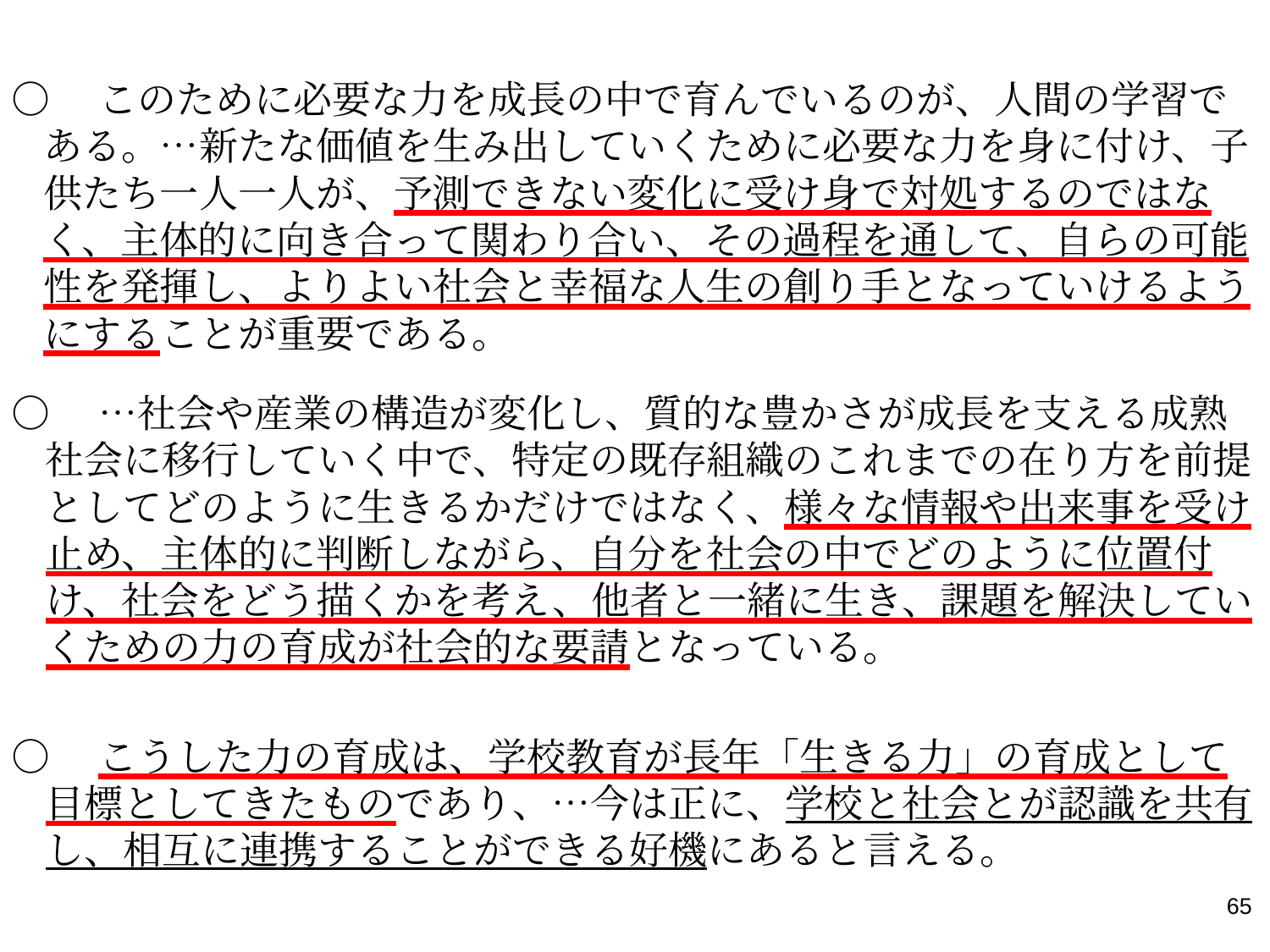

○　このために必要な力を成長の中で育んでいるのが、人間の学習である。…新たな価値を生み出していくために必要な力を身に付け、子供たち一人一人が、予測できない変化に受け身で対処するのではなく、主体的に向き合って関わり合い、その過程を通して、自らの可能性を発揮し、よりよい社会と幸福な人生の創り手となっていけるようにすることが重要である。

○　…社会や産業の構造が変化し、質的な豊かさが成長を支える成熟社会に移行していく中で、特定の既存組織のこれまでの在り方を前提としてどのように生きるかだけではなく、様々な情報や出来事を受け止め、主体的に判断しながら、自分を社会の中でどのように位置付け、社会をどう描くかを考え、他者と一緒に生き、課題を解決していくための力の育成が社会的な要請となっている。

○　こうした力の育成は、学校教育が長年「生きる力」の育成として目標としてきたものであり、…今は正に、学校と社会とが認識を共有し、相互に連携することができる好機にあると言える。
65